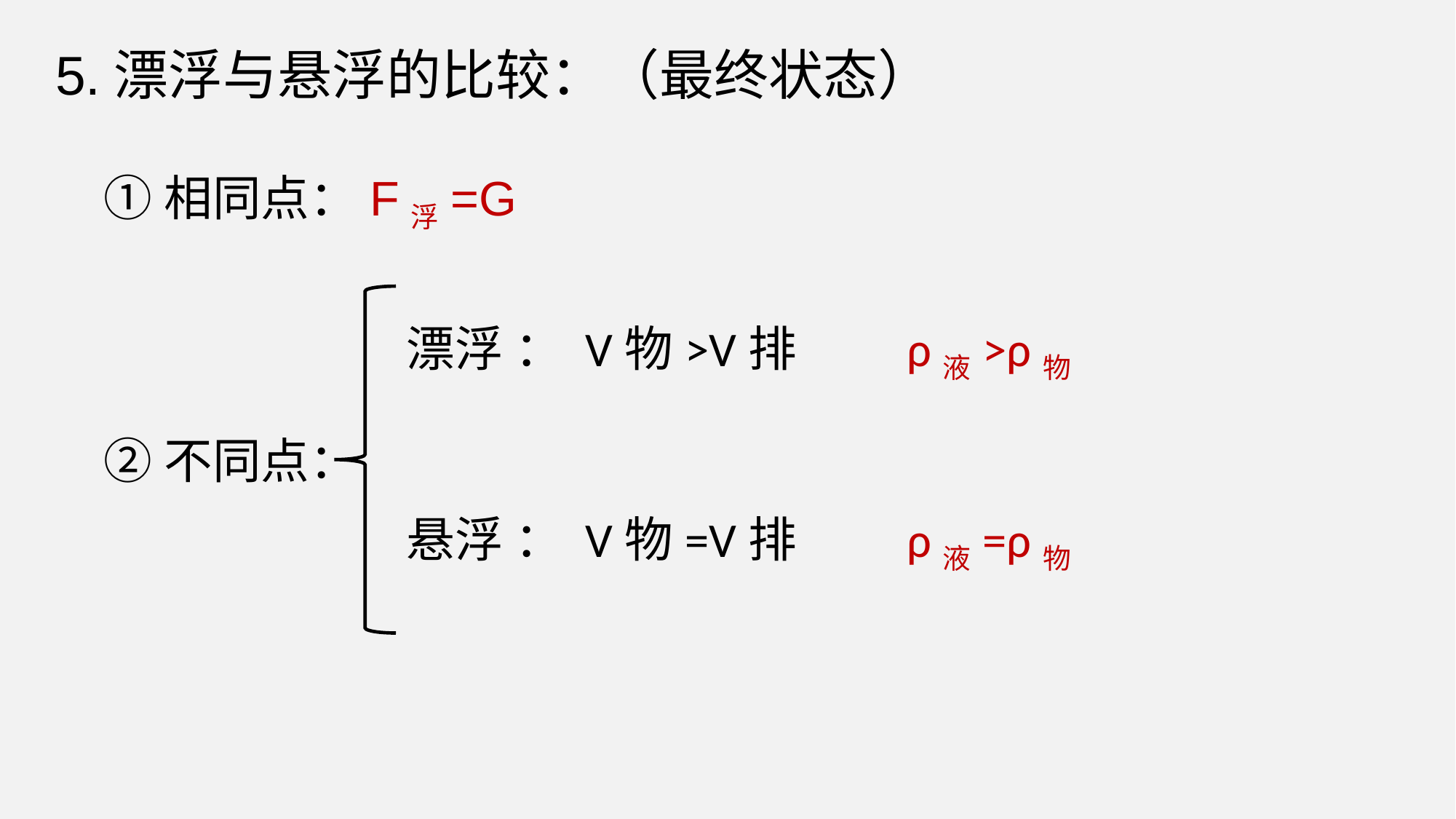

5.漂浮与悬浮的比较：（最终状态）
①相同点：F浮=G

漂浮 ： V物>V排         ρ液>ρ物
②不同点：
悬浮 ： V物=V排         ρ液=ρ物